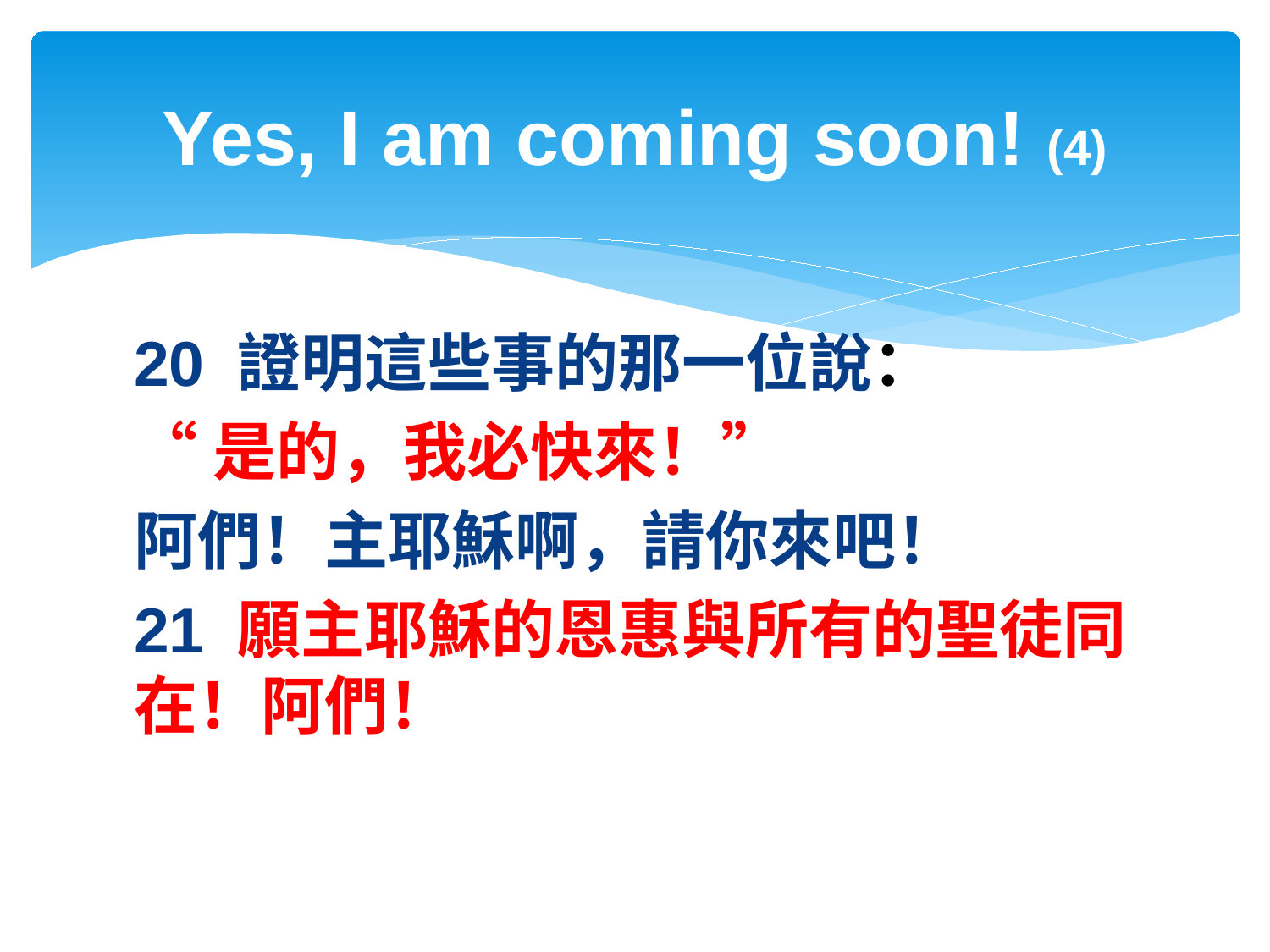

# Yes, I am coming soon! (4)
20 證明這些事的那一位說：
“是的，我必快來！”
阿們！主耶穌啊，請你來吧！
21 願主耶穌的恩惠與所有的聖徒同在！阿們！